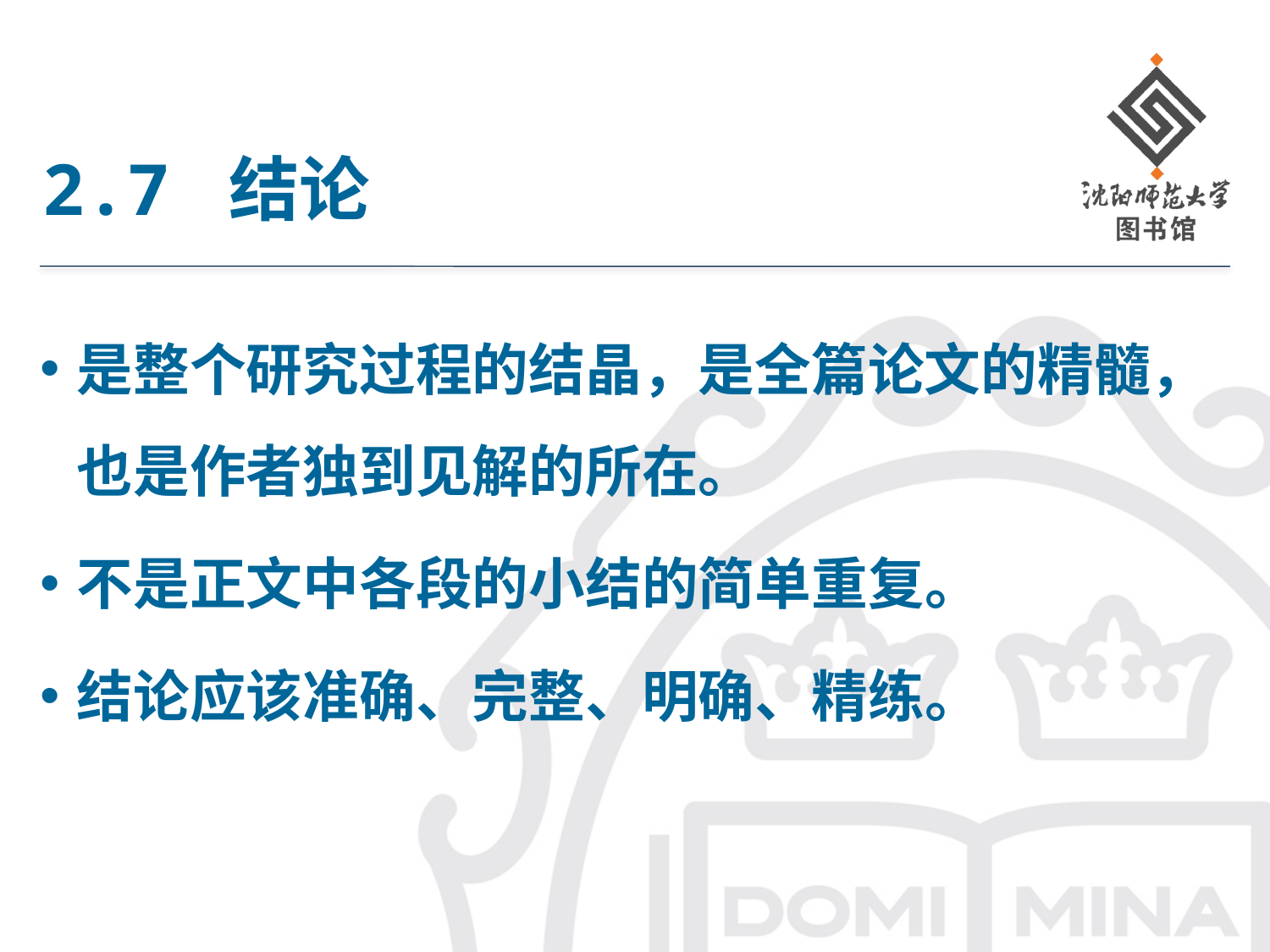

# 2.7 结论
是整个研究过程的结晶，是全篇论文的精髓，也是作者独到见解的所在。
不是正文中各段的小结的简单重复。
结论应该准确、完整、明确、精练。